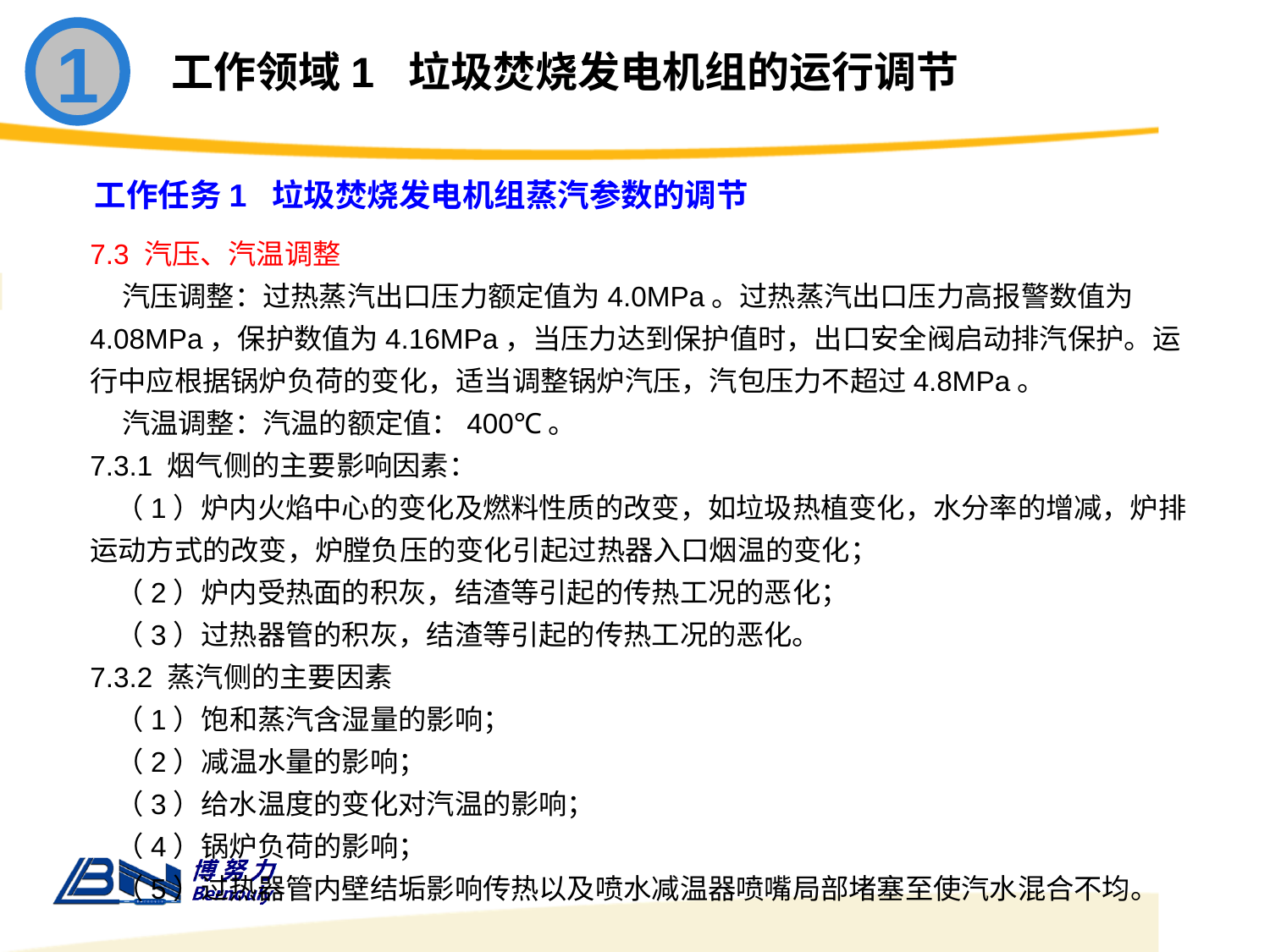

1
工作领域1  垃圾焚烧发电机组的运行调节
工作任务1  垃圾焚烧发电机组蒸汽参数的调节
7.3 汽压、汽温调整
    汽压调整：过热蒸汽出口压力额定值为4.0MPa。过热蒸汽出口压力高报警数值为4.08MPa，保护数值为4.16MPa，当压力达到保护值时，出口安全阀启动排汽保护。运行中应根据锅炉负荷的变化，适当调整锅炉汽压，汽包压力不超过4.8MPa。
    汽温调整：汽温的额定值：400℃。
7.3.1 烟气侧的主要影响因素：
   （1）炉内火焰中心的变化及燃料性质的改变，如垃圾热植变化，水分率的增减，炉排运动方式的改变，炉膛负压的变化引起过热器入口烟温的变化；
   （2）炉内受热面的积灰，结渣等引起的传热工况的恶化；
   （3）过热器管的积灰，结渣等引起的传热工况的恶化。
7.3.2 蒸汽侧的主要因素
   （1）饱和蒸汽含湿量的影响；
   （2）减温水量的影响；
   （3）给水温度的变化对汽温的影响；
   （4）锅炉负荷的影响；
   （5）过热器管内壁结垢影响传热以及喷水减温器喷嘴局部堵塞至使汽水混合不均。